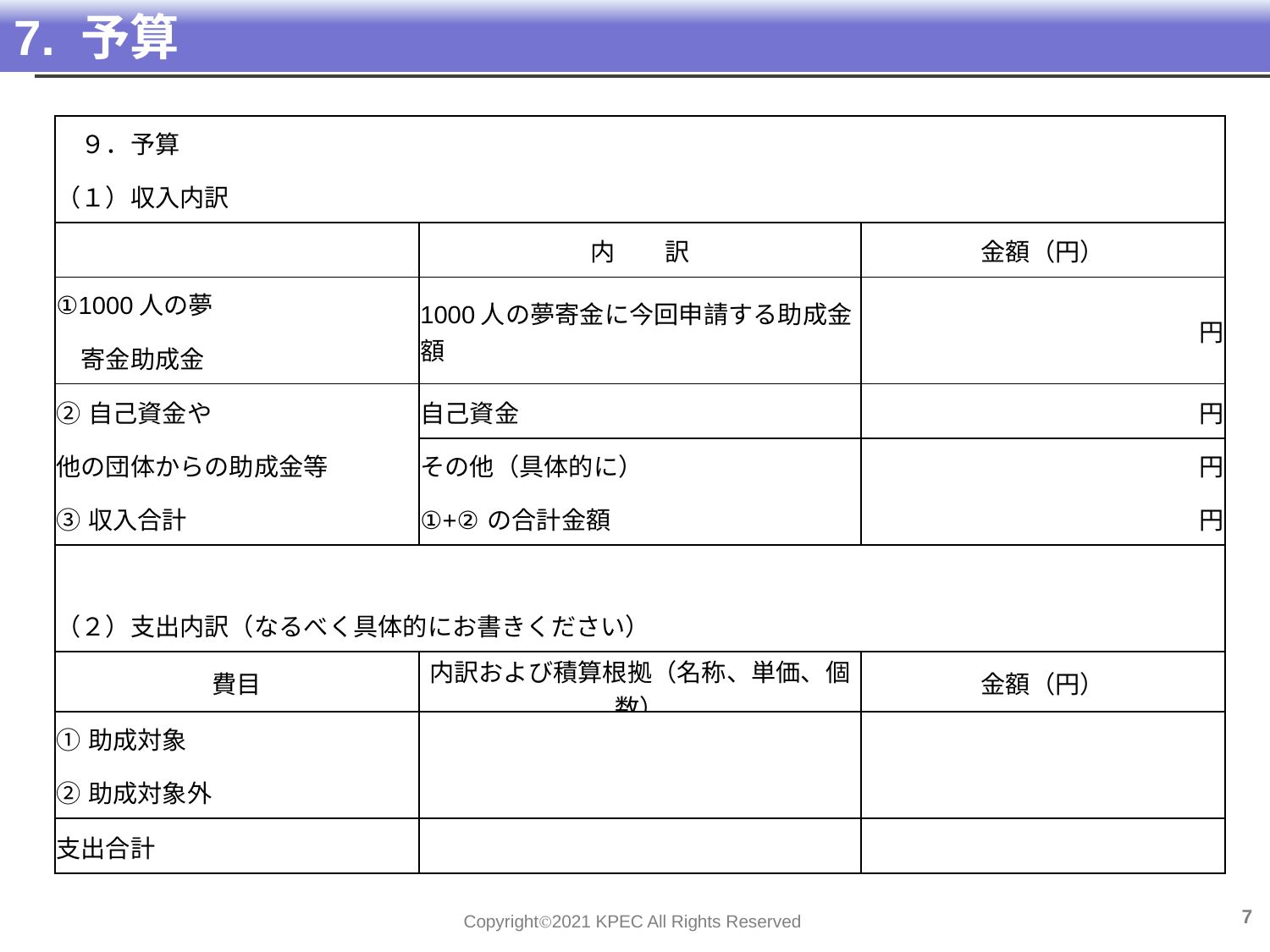

7. 予算
 7.予算
| ９．予算 |  |  |
| --- | --- | --- |
| （１）収入内訳 |  |  |
|  | 内　　訳 | 金額（円） |
| ①1000人の夢 | 1000人の夢寄金に今回申請する助成金額 | 円 |
| 寄金助成金 |  |  |
| ②自己資金や | 自己資金 | 円 |
| 他の団体からの助成金等 | その他（具体的に） | 円 |
| ③収入合計 | ①+②の合計金額 | 円 |
|  |  |  |
| （２）支出内訳（なるべく具体的にお書きください） |  |  |
| 費目 | 内訳および積算根拠（名称、単価、個数） | 金額（円） |
| ①助成対象 |  |  |
| ②助成対象外 |  |  |
| 支出合計 |  |  |